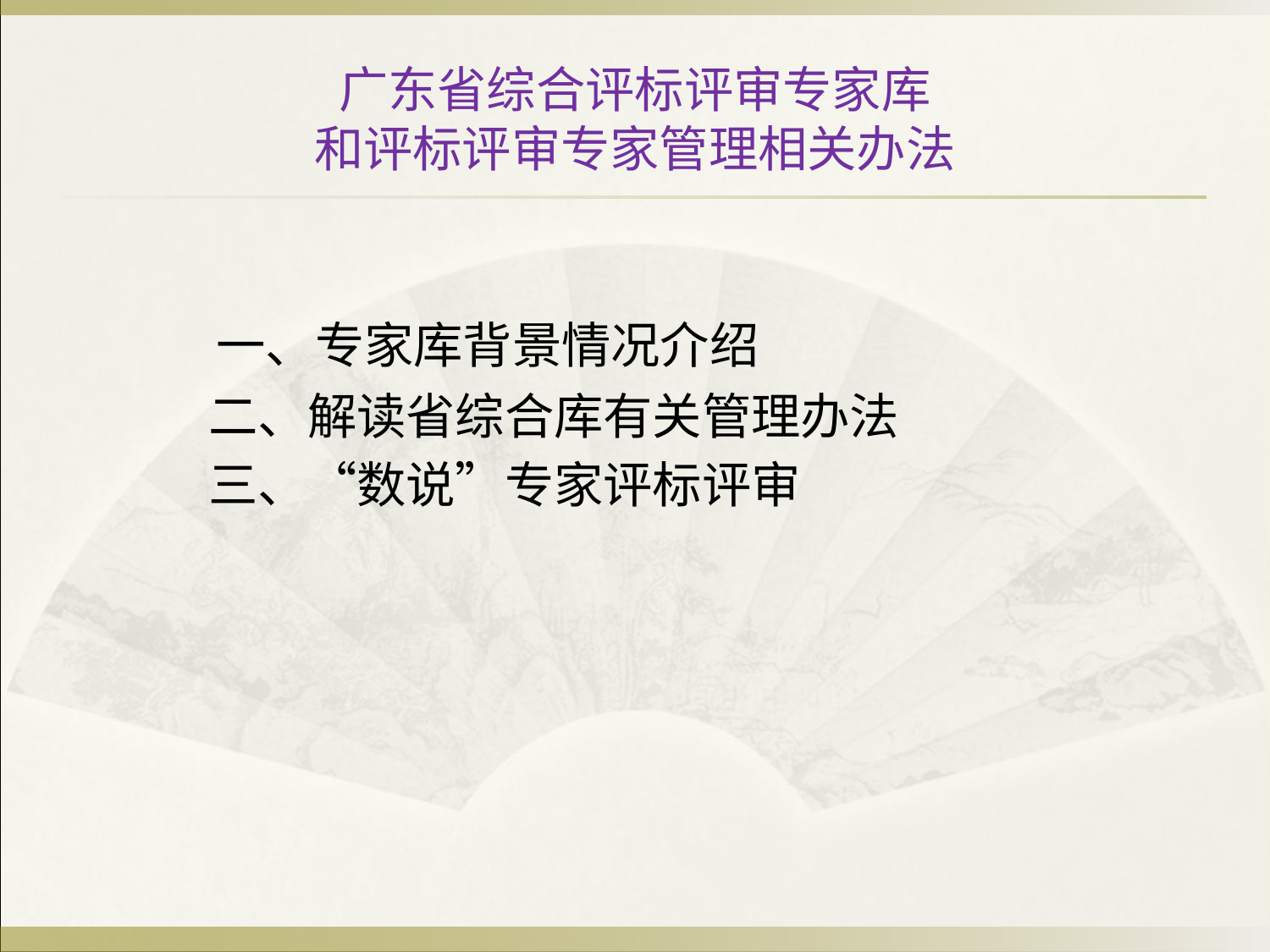

# 广东省综合评标评审专家库 和评标评审专家管理相关办法

          一、专家库背景情况介绍
           二、解读省综合库有关管理办法
           三、“数说”专家评标评审